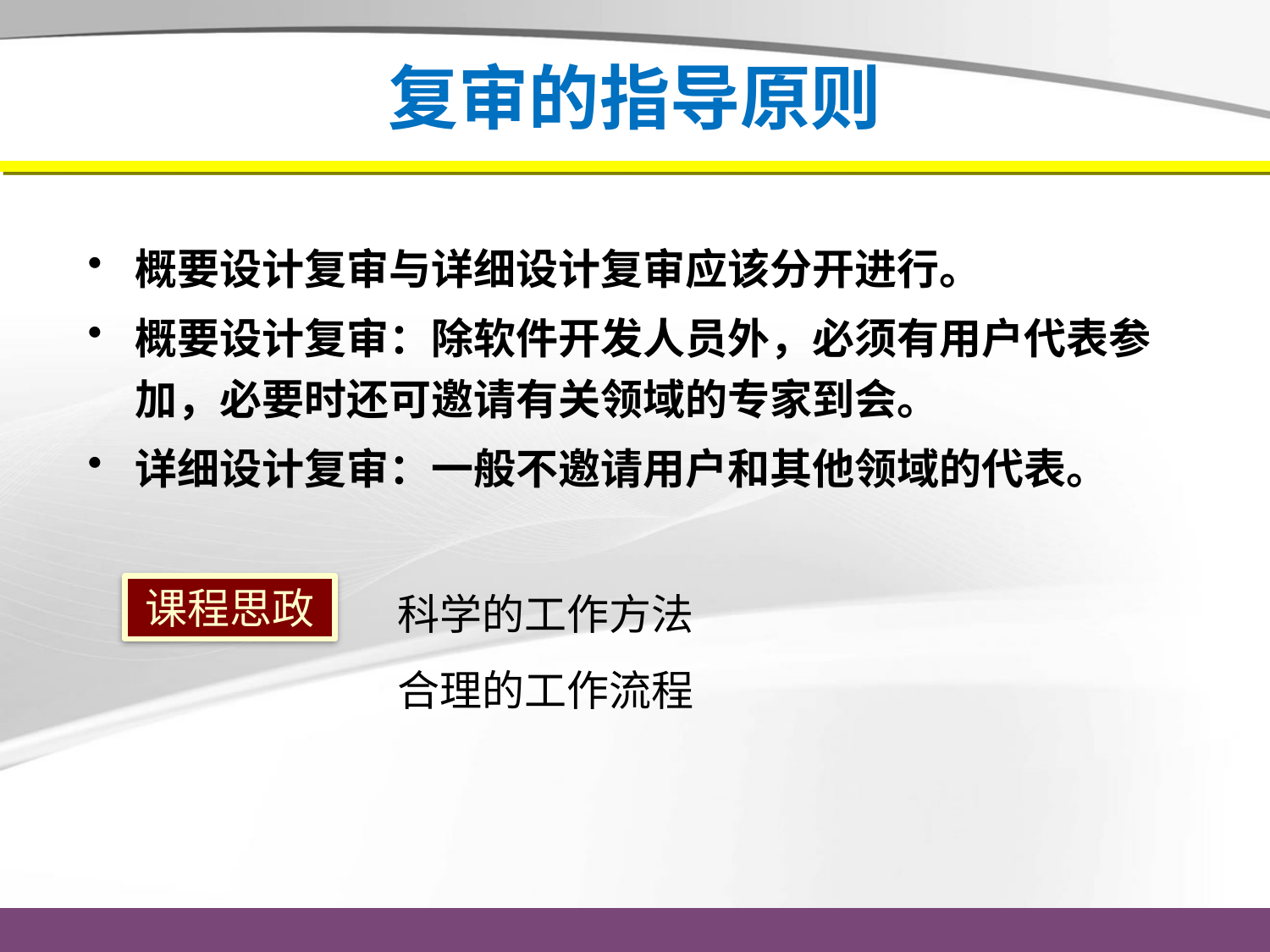

# 复审的指导原则
概要设计复审与详细设计复审应该分开进行。
概要设计复审：除软件开发人员外，必须有用户代表参加，必要时还可邀请有关领域的专家到会。
详细设计复审：一般不邀请用户和其他领域的代表。

科学的工作方法
合理的工作流程
课程思政